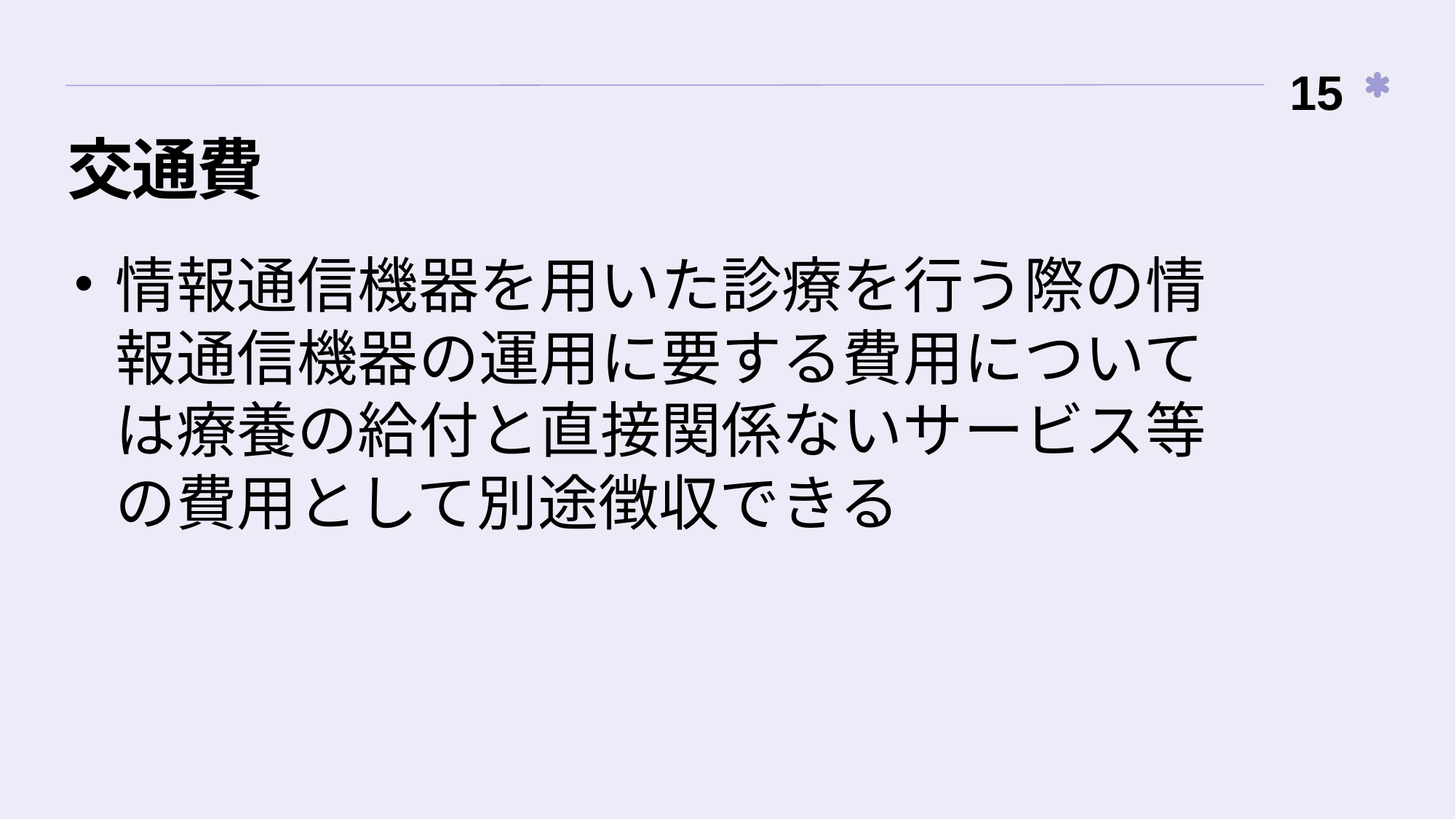

15
# 交通費
情報通信機器を用いた診療を行う際の情報通信機器の運用に要する費用については療養の給付と直接関係ないサービス等の費用として別途徴収できる